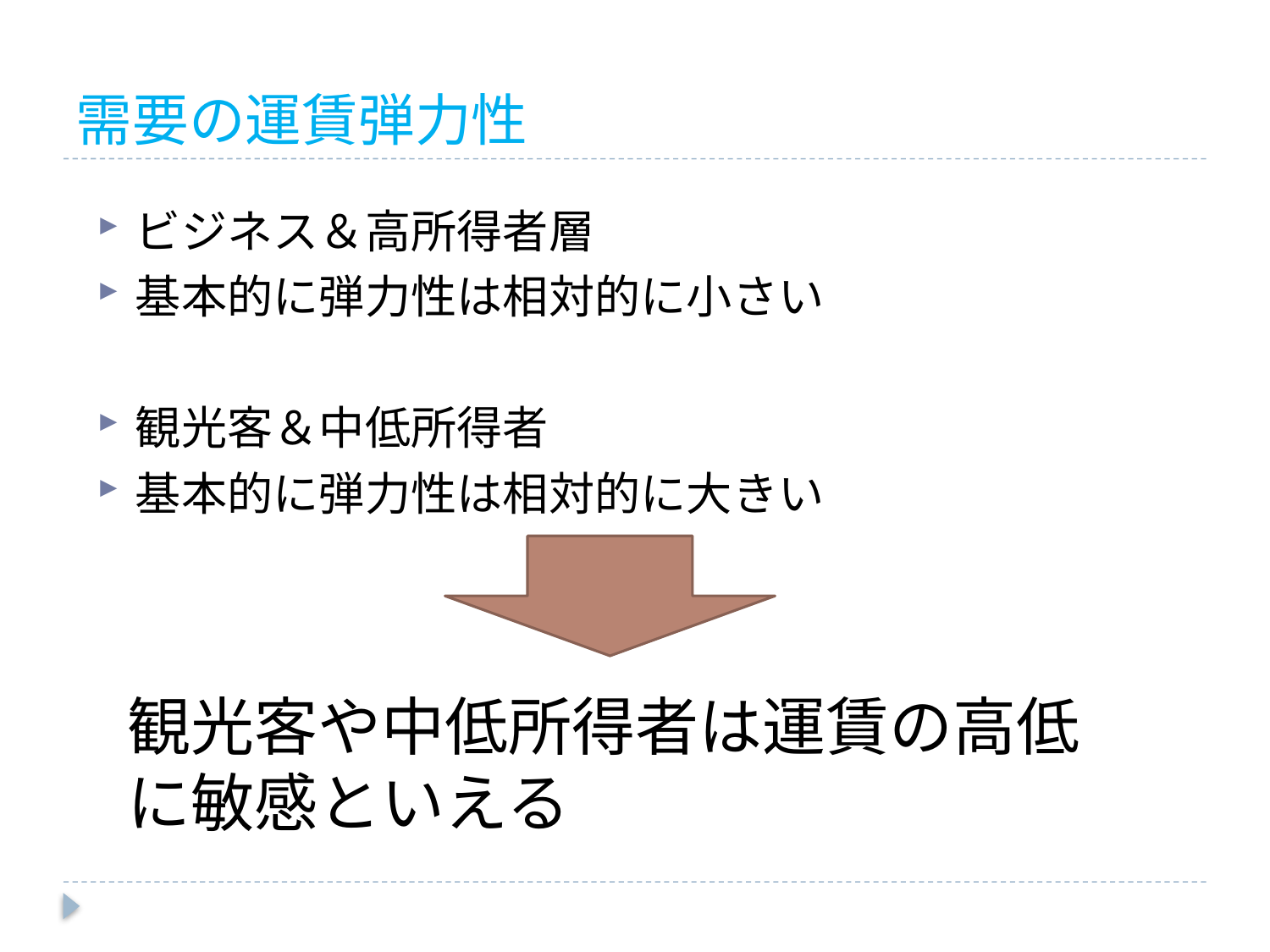

# 需要の運賃弾力性
ビジネス＆高所得者層
基本的に弾力性は相対的に小さい

観光客＆中低所得者
基本的に弾力性は相対的に大きい

観光客や中低所得者は運賃の高低に敏感といえる